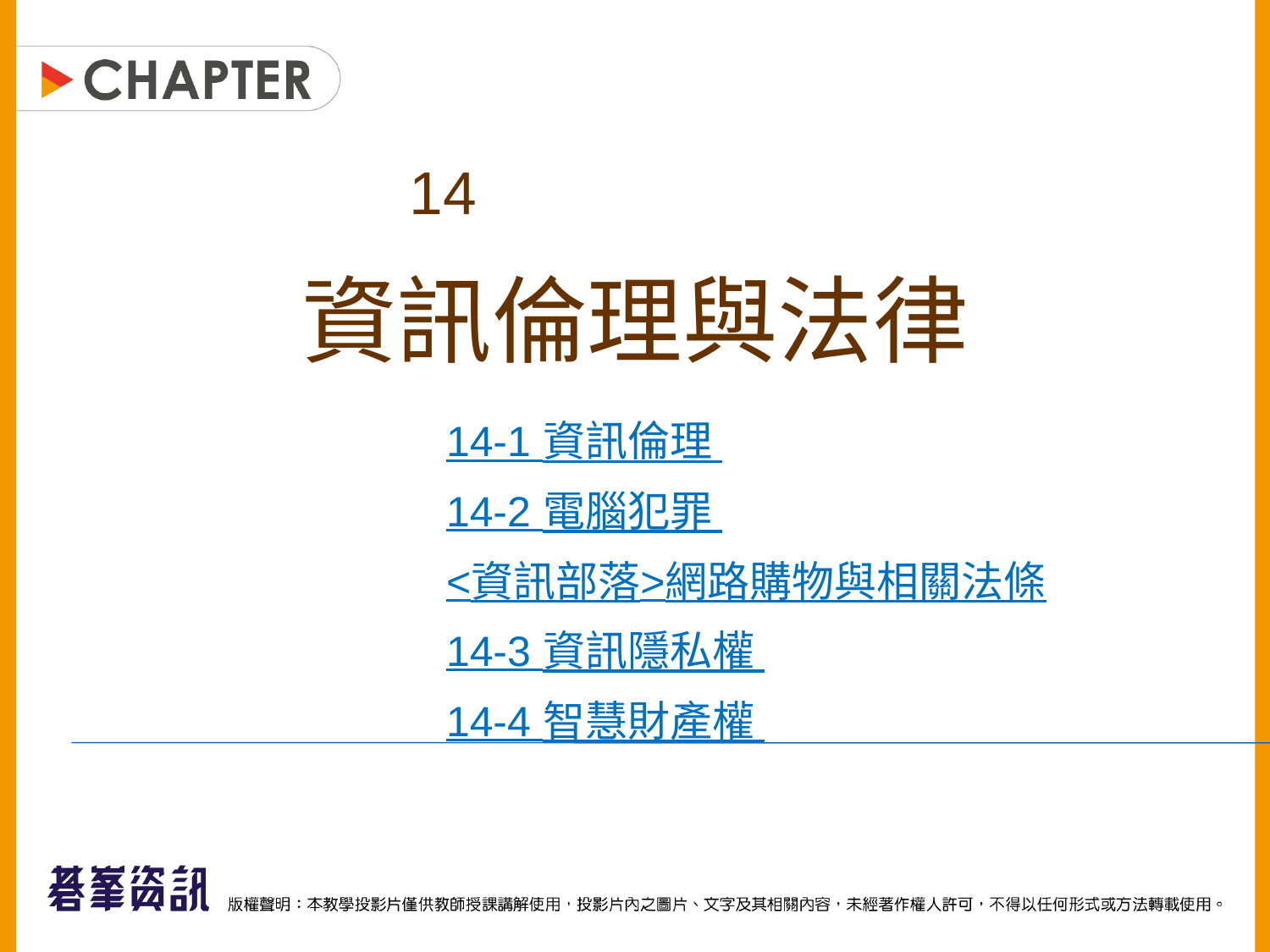

14
資訊倫理與法律
14-1 資訊倫理
14-2 電腦犯罪
<資訊部落>網路購物與相關法條
14-3 資訊隱私權
14-4 智慧財產權